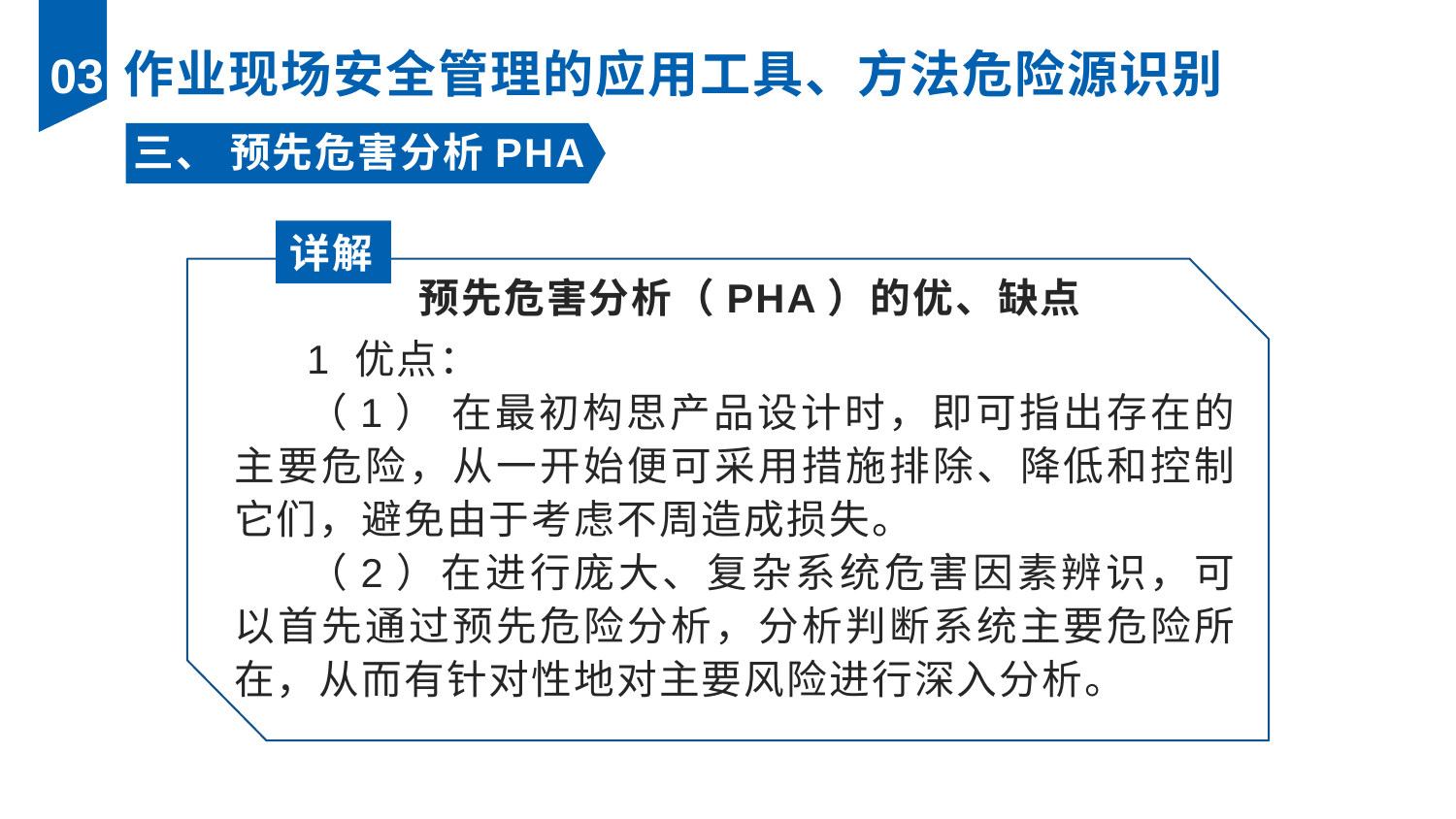

作业现场安全管理的应用工具、方法危险源识别
03
三、 预先危害分析PHA

详解

预先危害分析（PHA）的优、缺点
1 优点：
（1） 在最初构思产品设计时，即可指出存在的主要危险，从一开始便可采用措施排除、降低和控制它们，避免由于考虑不周造成损失。
（2）在进行庞大、复杂系统危害因素辨识，可以首先通过预先危险分析，分析判断系统主要危险所在，从而有针对性地对主要风险进行深入分析。